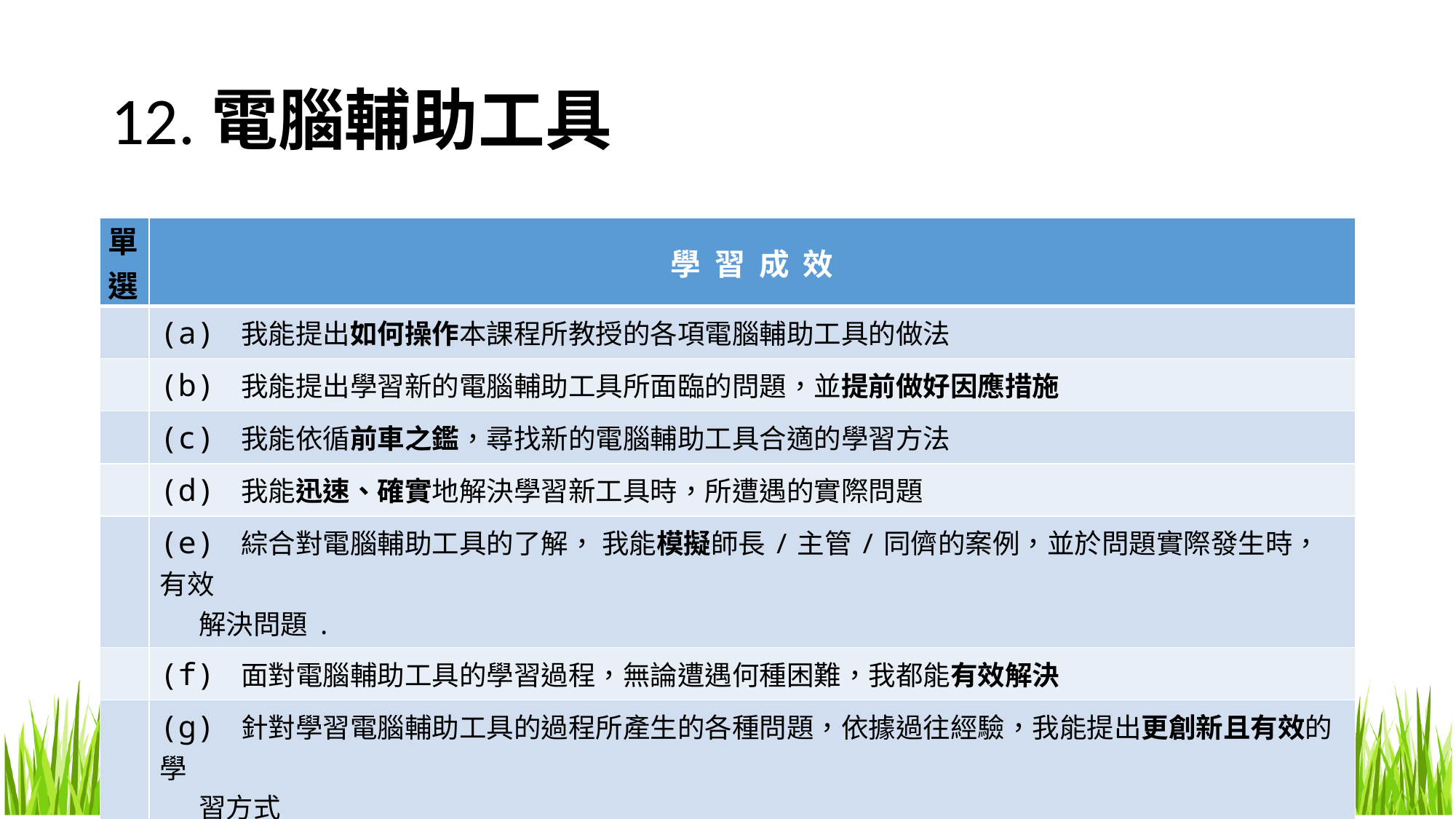

# 12.電腦輔助工具
| 單選 | 學 習 成 效 |
| --- | --- |
|  | (a) 我能提出如何操作本課程所教授的各項電腦輔助工具的做法 |
|  | (b) 我能提出學習新的電腦輔助工具所面臨的問題，並提前做好因應措施 |
|  | (c) 我能依循前車之鑑，尋找新的電腦輔助工具合適的學習方法 |
|  | (d) 我能迅速、確實地解決學習新工具時，所遭遇的實際問題 |
|  | (e) 綜合對電腦輔助工具的了解， 我能模擬師長/主管/同儕的案例，並於問題實際發生時，有效 解決問題. |
|  | (f) 面對電腦輔助工具的學習過程，無論遭遇何種困難，我都能有效解決 |
|  | (g) 針對學習電腦輔助工具的過程所產生的各種問題，依據過往經驗，我能提出更創新且有效的學 習方式 |